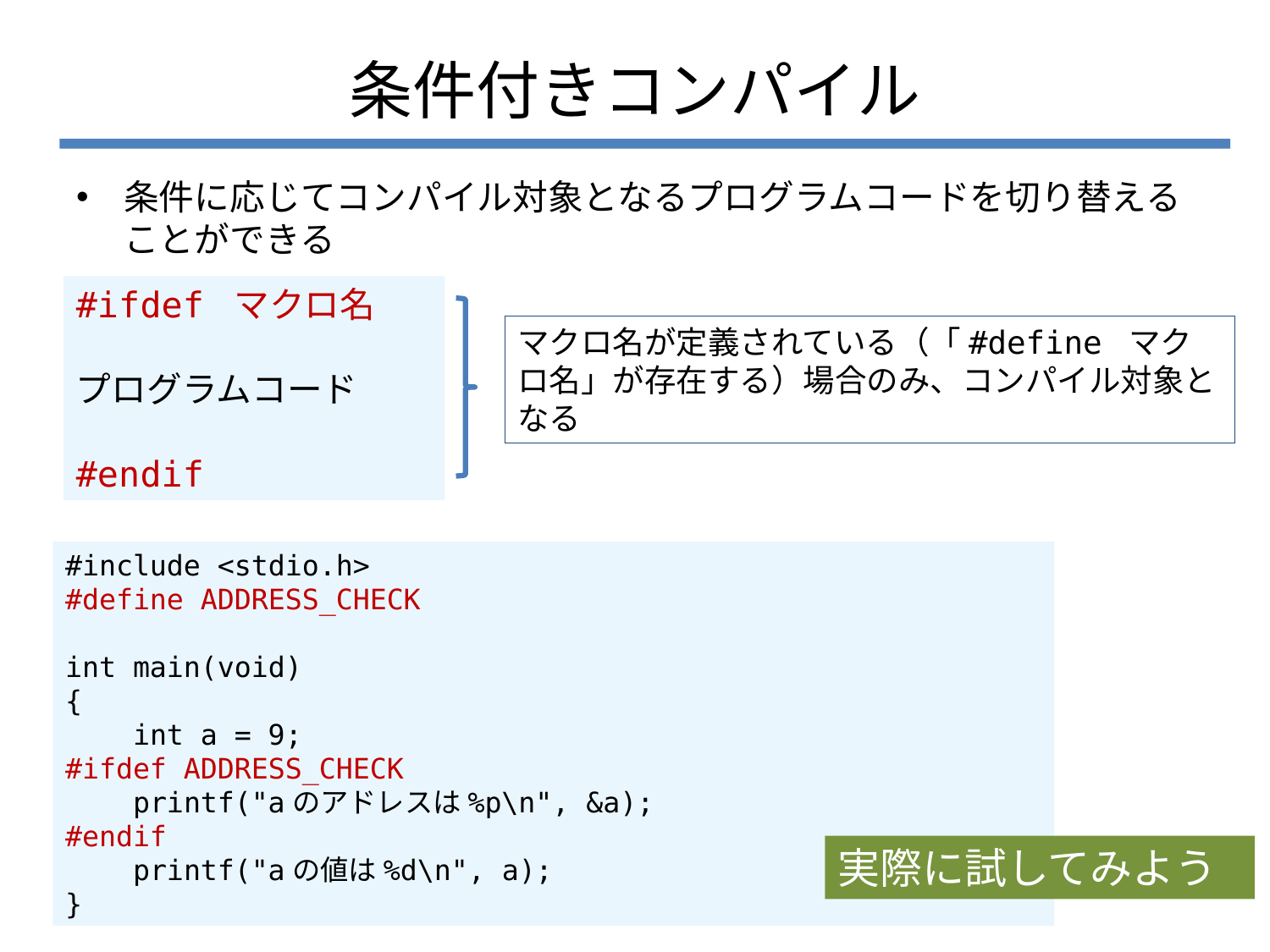

# 条件付きコンパイル
条件に応じてコンパイル対象となるプログラムコードを切り替えることができる
#ifdef マクロ名

プログラムコード

#endif

マクロ名が定義されている（「#define マクロ名」が存在する）場合のみ、コンパイル対象となる
#include <stdio.h>
#define ADDRESS_CHECK

int main(void)
{
    int a = 9;
#ifdef ADDRESS_CHECK
    printf("aのアドレスは%p\n", &a);
#endif
    printf("aの値は%d\n", a);
}
実際に試してみよう